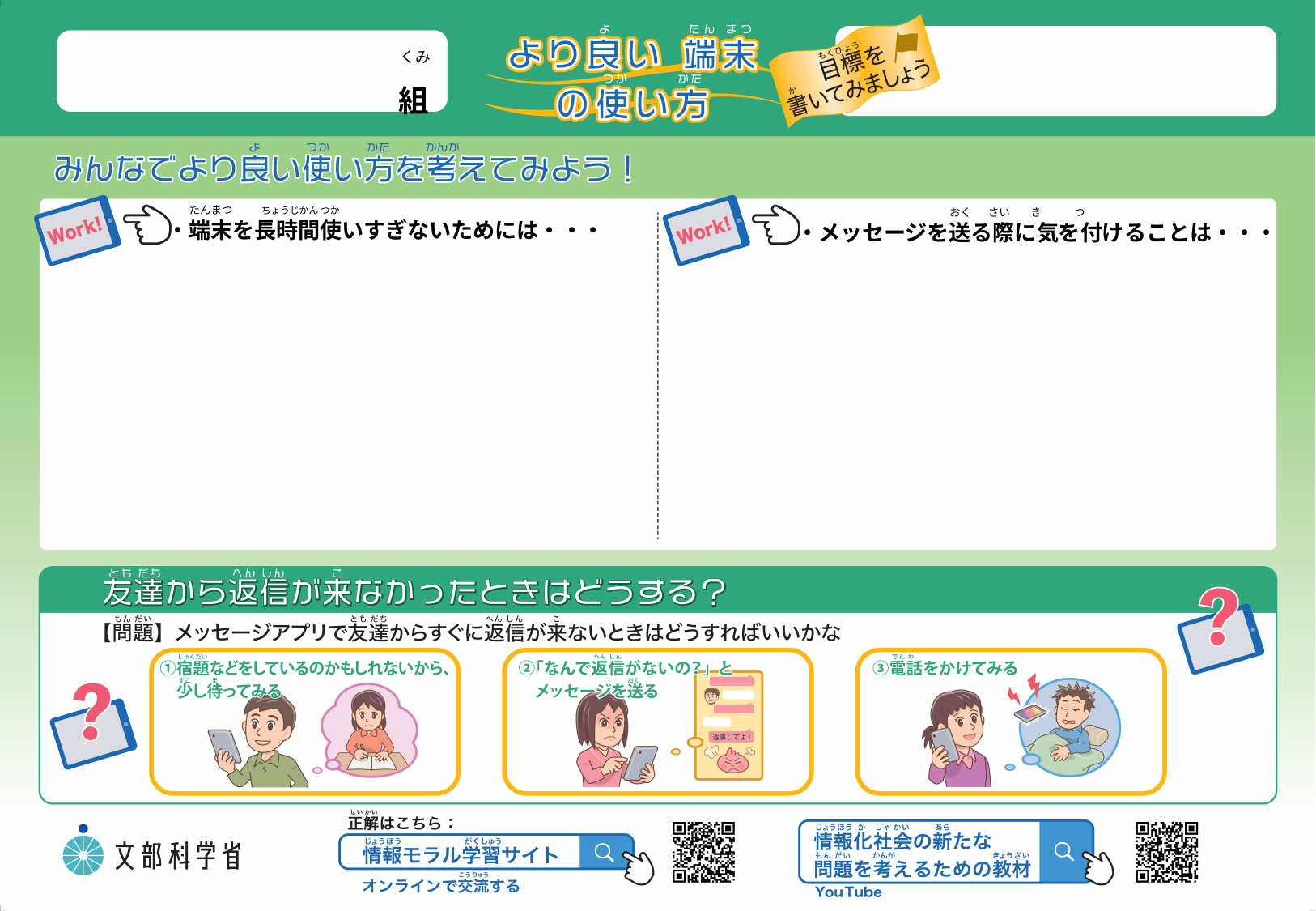

くみ
組
　　たんまつ　　　ちょうじかん つか
・端末を長時間使いすぎないためには・・・
　　　　　　　　　　　　　　おく       さい    　き　　　つ
・メッセージを送る際に気を付けることは・・・